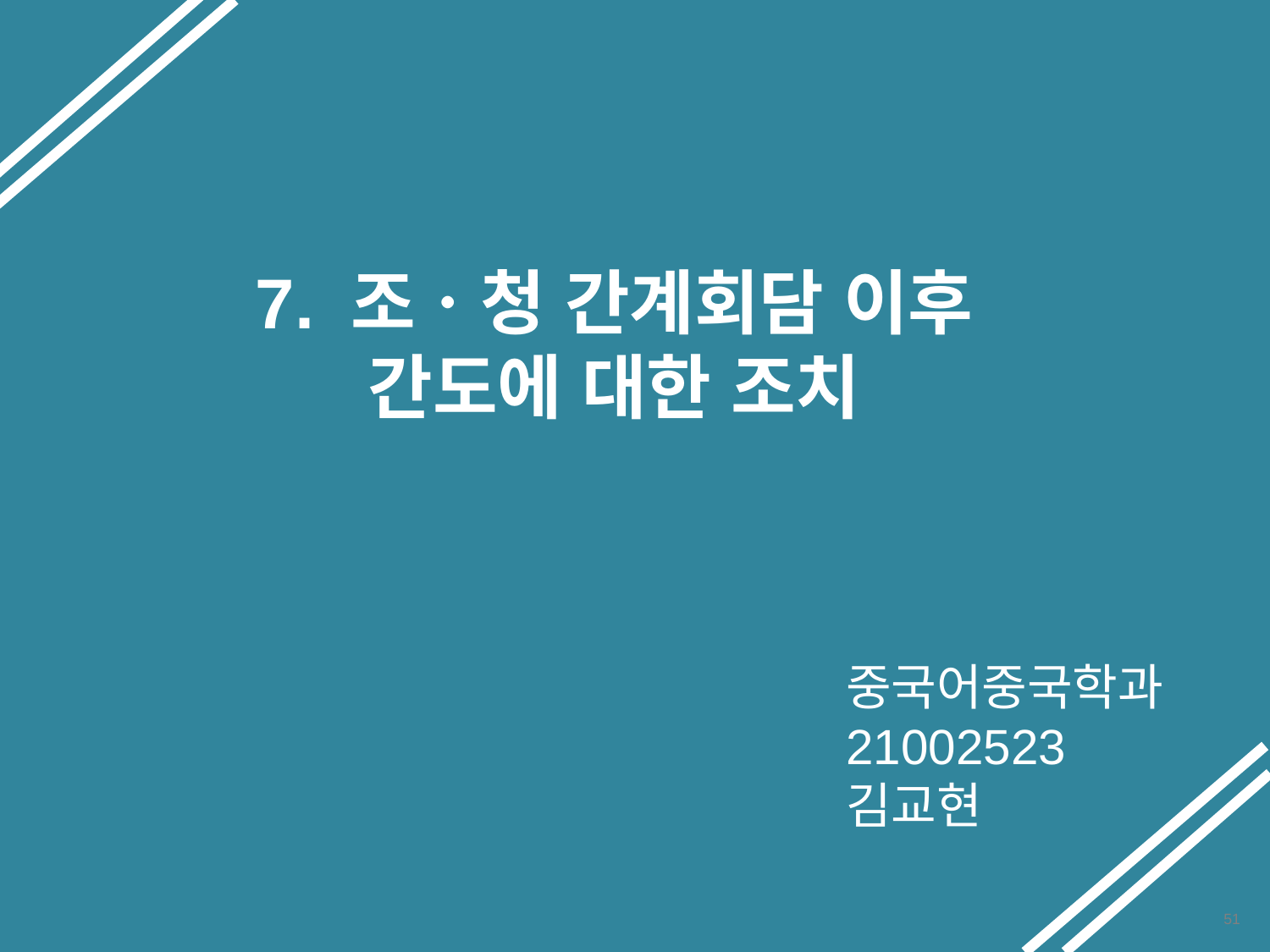

7. 조ㆍ청 간계회담 이후 간도에 대한 조치
중국어중국학과21002523
김교현